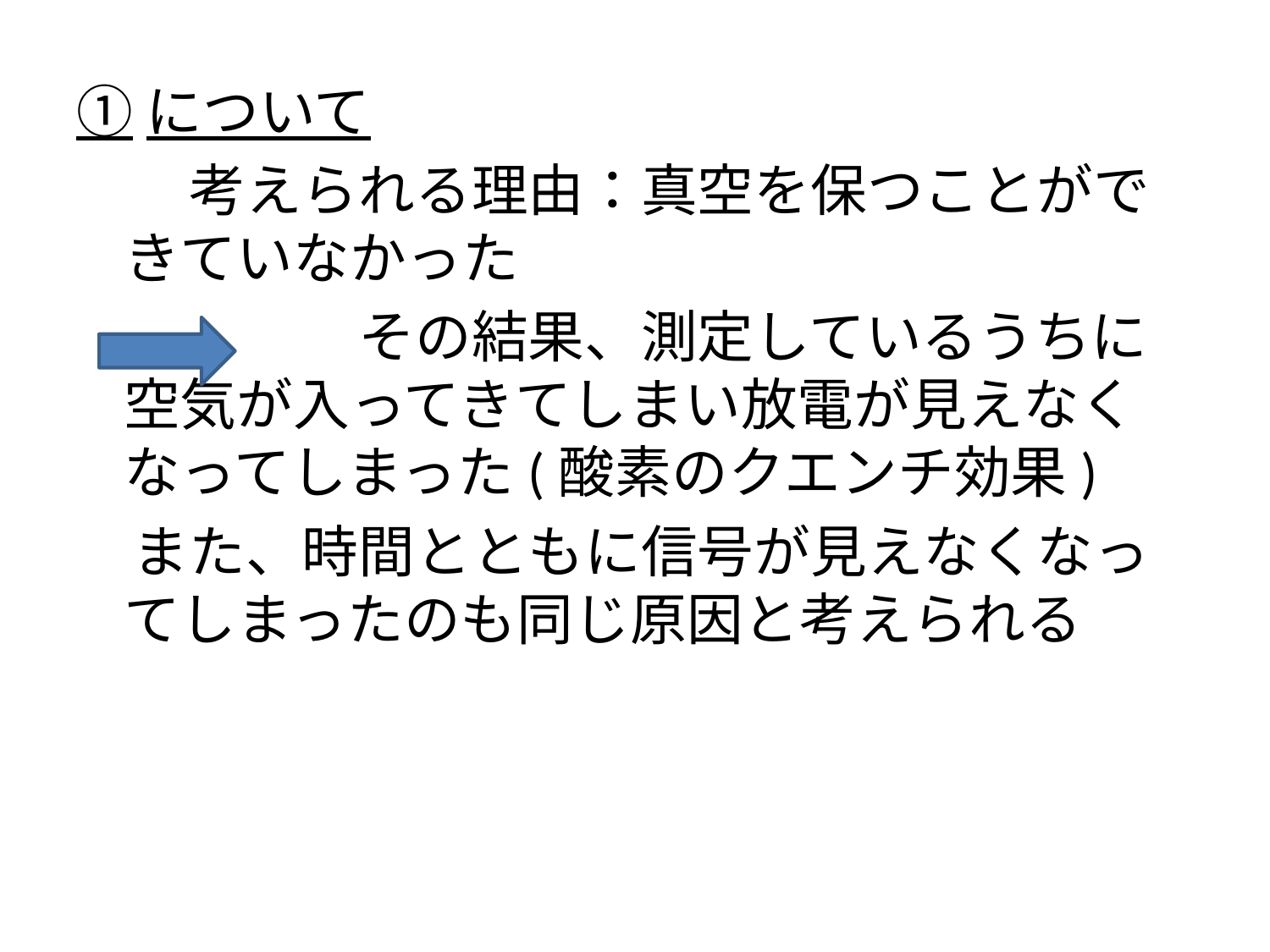

①について
　　考えられる理由：真空を保つことができていなかった
　　　　　その結果、測定しているうちに空気が入ってきてしまい放電が見えなくなってしまった(酸素のクエンチ効果)
　また、時間とともに信号が見えなくなってしまったのも同じ原因と考えられる